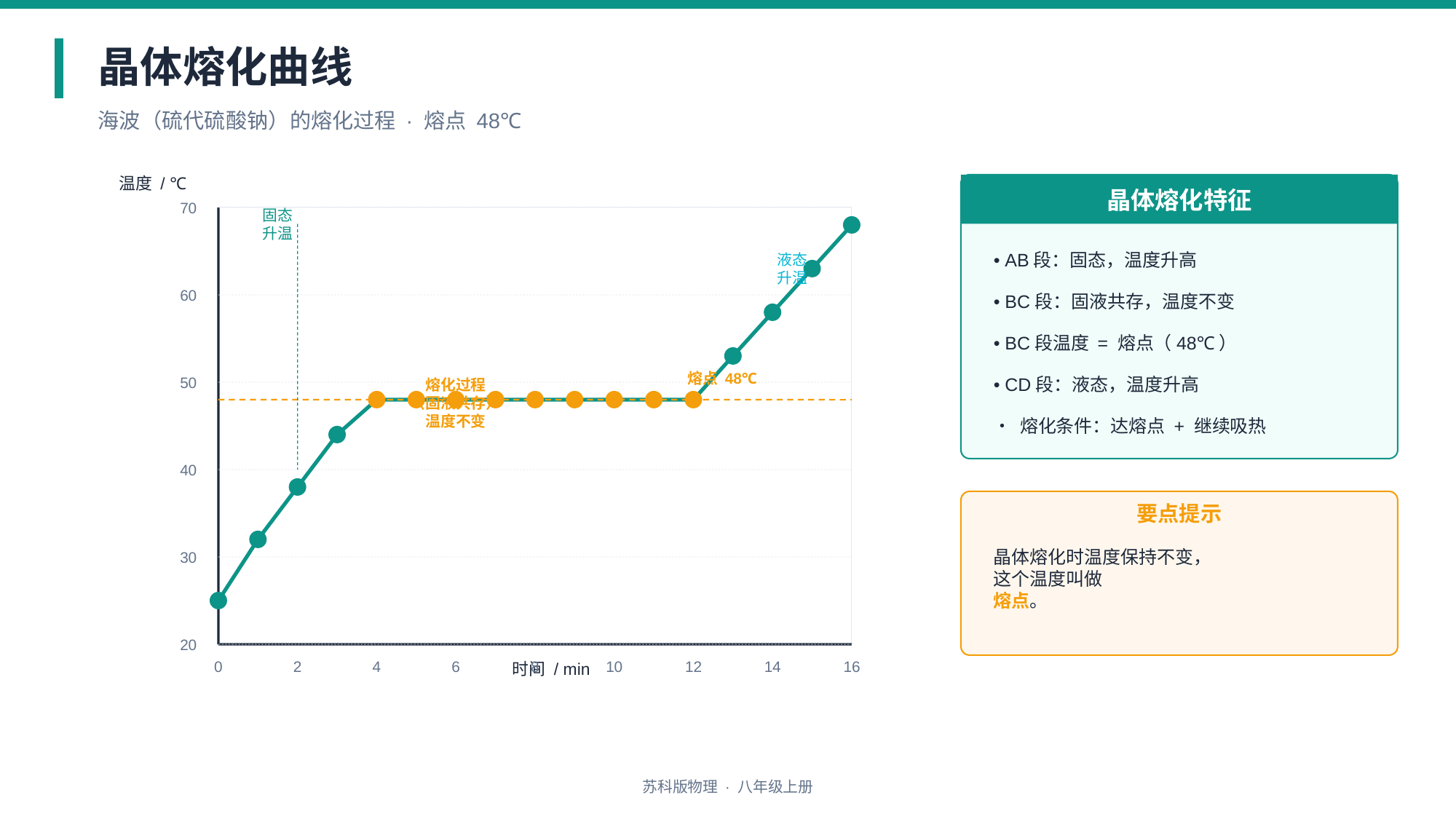

晶体熔化曲线

海波（硫代硫酸钠）的熔化过程 · 熔点 48℃
温度 / ℃

晶体熔化特征
70
固态
升温

• AB段：固态，温度升高
液态
升温

60
• BC段：固液共存，温度不变

• BC段温度 = 熔点（48℃）

熔点 48℃
熔化过程
（固液共存）
温度不变
• CD段：液态，温度升高
50

• 熔化条件：达熔点 + 继续吸热

40

要点提示

30
晶体熔化时温度保持不变，
这个温度叫做
熔点。

20

0
2
4
6
时间 / min
8
10
12
14
16
苏科版物理 · 八年级上册